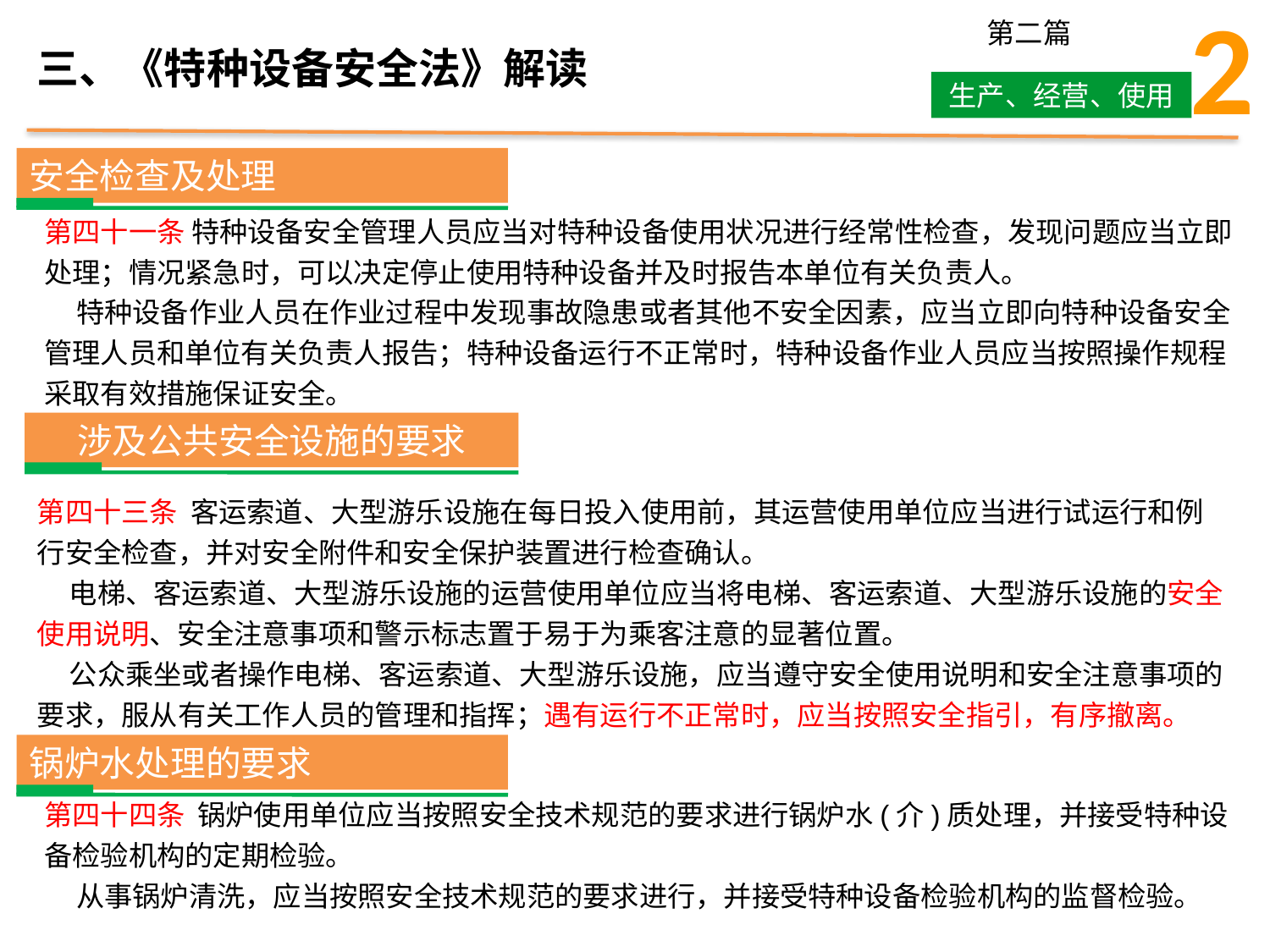

2
第二篇
生产、经营、使用
三、《特种设备安全法》解读
安全检查及处理

第四十一条 特种设备安全管理人员应当对特种设备使用状况进行经常性检查，发现问题应当立即处理；情况紧急时，可以决定停止使用特种设备并及时报告本单位有关负责人。
    特种设备作业人员在作业过程中发现事故隐患或者其他不安全因素，应当立即向特种设备安全管理人员和单位有关负责人报告；特种设备运行不正常时，特种设备作业人员应当按照操作规程采取有效措施保证安全。
涉及公共安全设施的要求

第四十三条  客运索道、大型游乐设施在每日投入使用前，其运营使用单位应当进行试运行和例行安全检查，并对安全附件和安全保护装置进行检查确认。
    电梯、客运索道、大型游乐设施的运营使用单位应当将电梯、客运索道、大型游乐设施的安全使用说明、安全注意事项和警示标志置于易于为乘客注意的显著位置。
    公众乘坐或者操作电梯、客运索道、大型游乐设施，应当遵守安全使用说明和安全注意事项的要求，服从有关工作人员的管理和指挥；遇有运行不正常时，应当按照安全指引，有序撤离。
锅炉水处理的要求

第四十四条  锅炉使用单位应当按照安全技术规范的要求进行锅炉水(介)质处理，并接受特种设备检验机构的定期检验。
    从事锅炉清洗，应当按照安全技术规范的要求进行，并接受特种设备检验机构的监督检验。